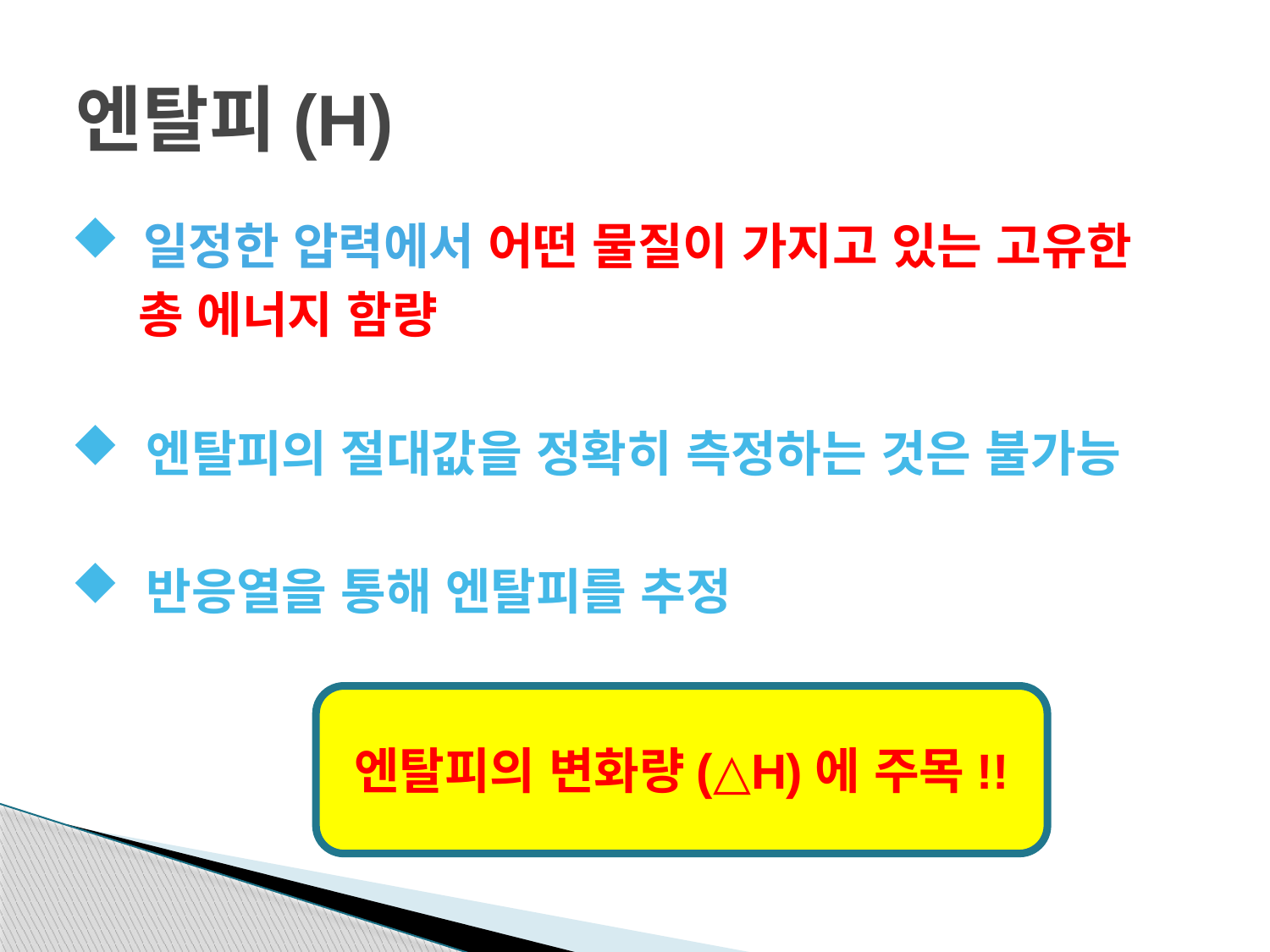

# 엔탈피(H)
 일정한 압력에서 어떤 물질이 가지고 있는 고유한
    총 에너지 함량

 엔탈피의 절대값을 정확히 측정하는 것은 불가능

 반응열을 통해 엔탈피를 추정
엔탈피의 변화량(△H)에 주목!!